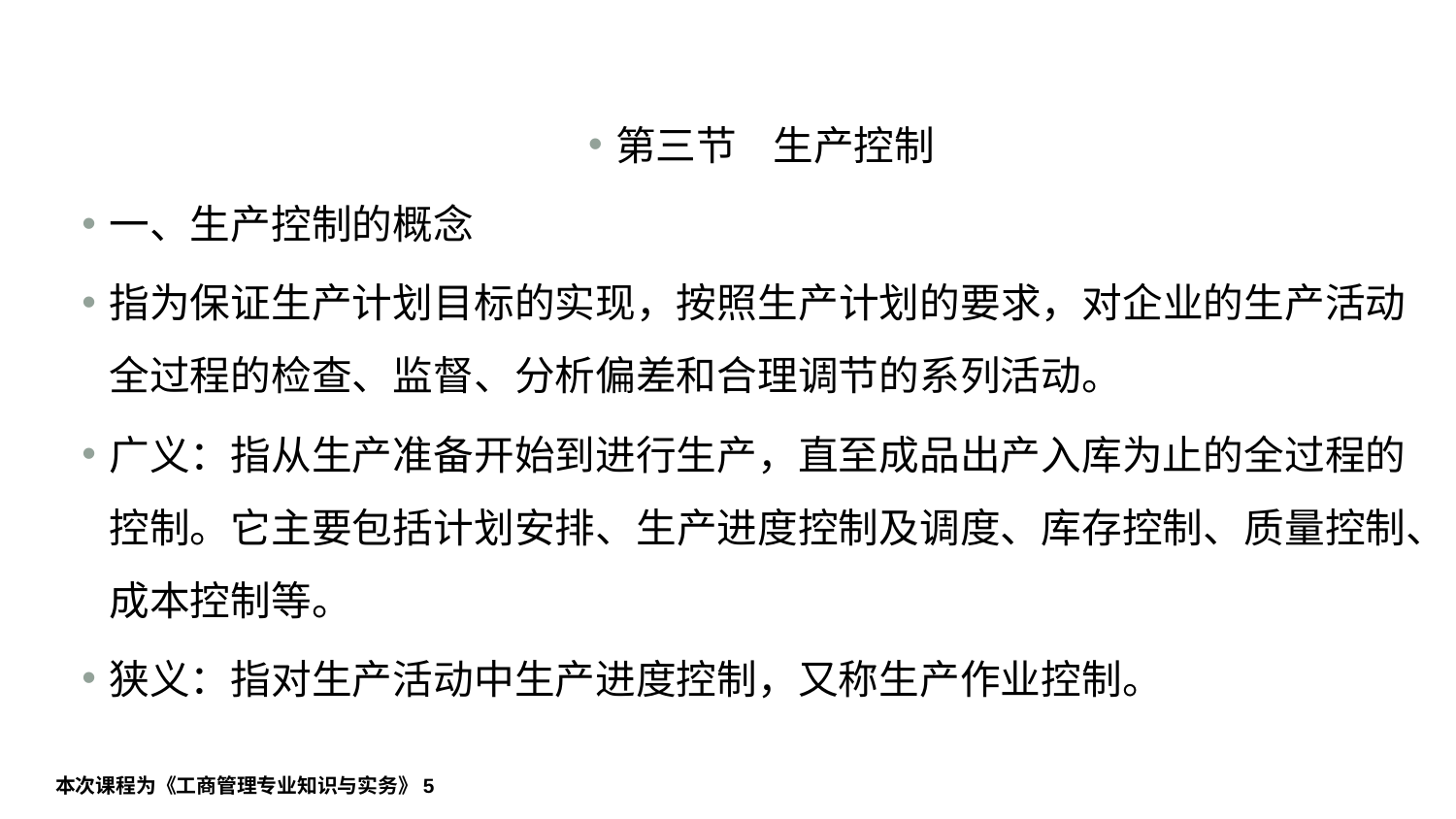

#
第三节    生产控制
一、生产控制的概念
指为保证生产计划目标的实现，按照生产计划的要求，对企业的生产活动全过程的检查、监督、分析偏差和合理调节的系列活动。
广义：指从生产准备开始到进行生产，直至成品出产入库为止的全过程的控制。它主要包括计划安排、生产进度控制及调度、库存控制、质量控制、成本控制等。
狭义：指对生产活动中生产进度控制，又称生产作业控制。